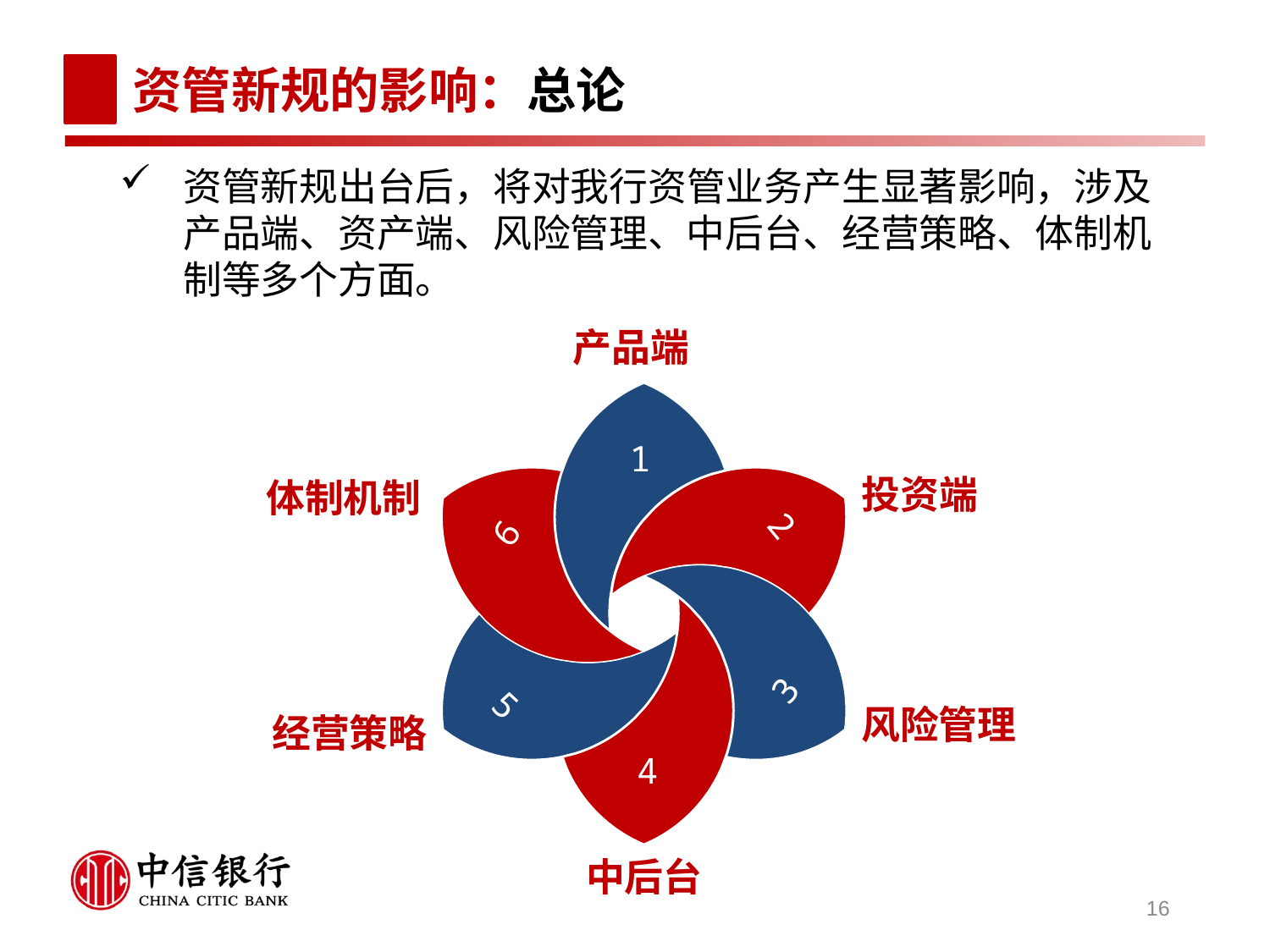

资管新规的影响：总论
资管新规出台后，将对我行资管业务产生显著影响，涉及产品端、资产端、风险管理、中后台、经营策略、体制机制等多个方面。
产品端
1
2
6
投资端
体制机制
3
5
4
风险管理
经营策略
中后台
16